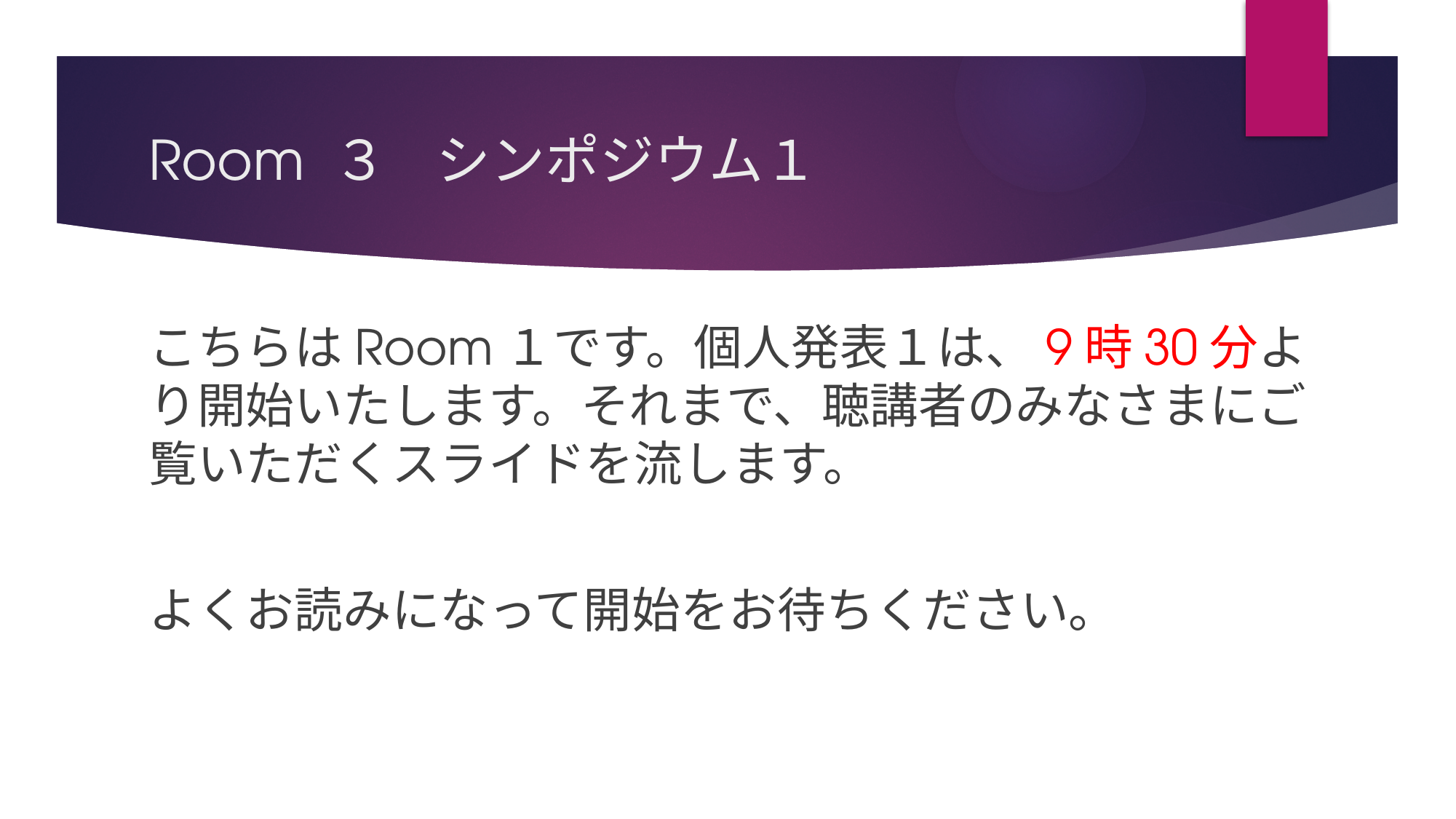

# Room ３    シンポジウム１
こちらはRoom１です。個人発表１は、9時30分より開始いたします。それまで、聴講者のみなさまにご覧いただくスライドを流します。

よくお読みになって開始をお待ちください。